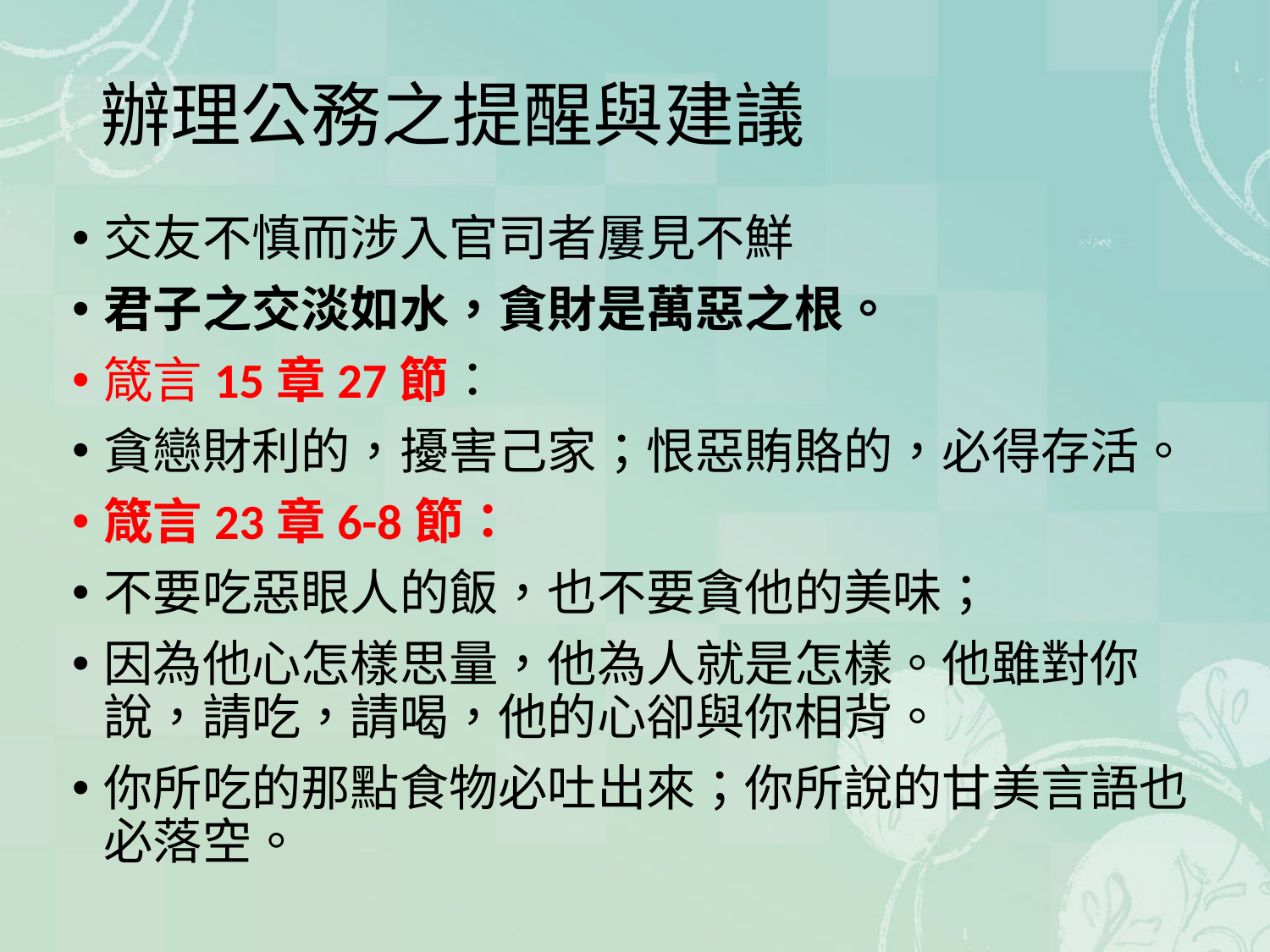

# 辦理公務之提醒與建議
交友不慎而涉入官司者屢見不鮮
君子之交淡如水，貪財是萬惡之根。
箴言15章27節：
貪戀財利的，擾害己家；恨惡賄賂的，必得存活。
箴言23章6-8節：
不要吃惡眼人的飯，也不要貪他的美味；
因為他心怎樣思量，他為人就是怎樣。他雖對你說，請吃，請喝，他的心卻與你相背。
你所吃的那點食物必吐出來；你所說的甘美言語也必落空。